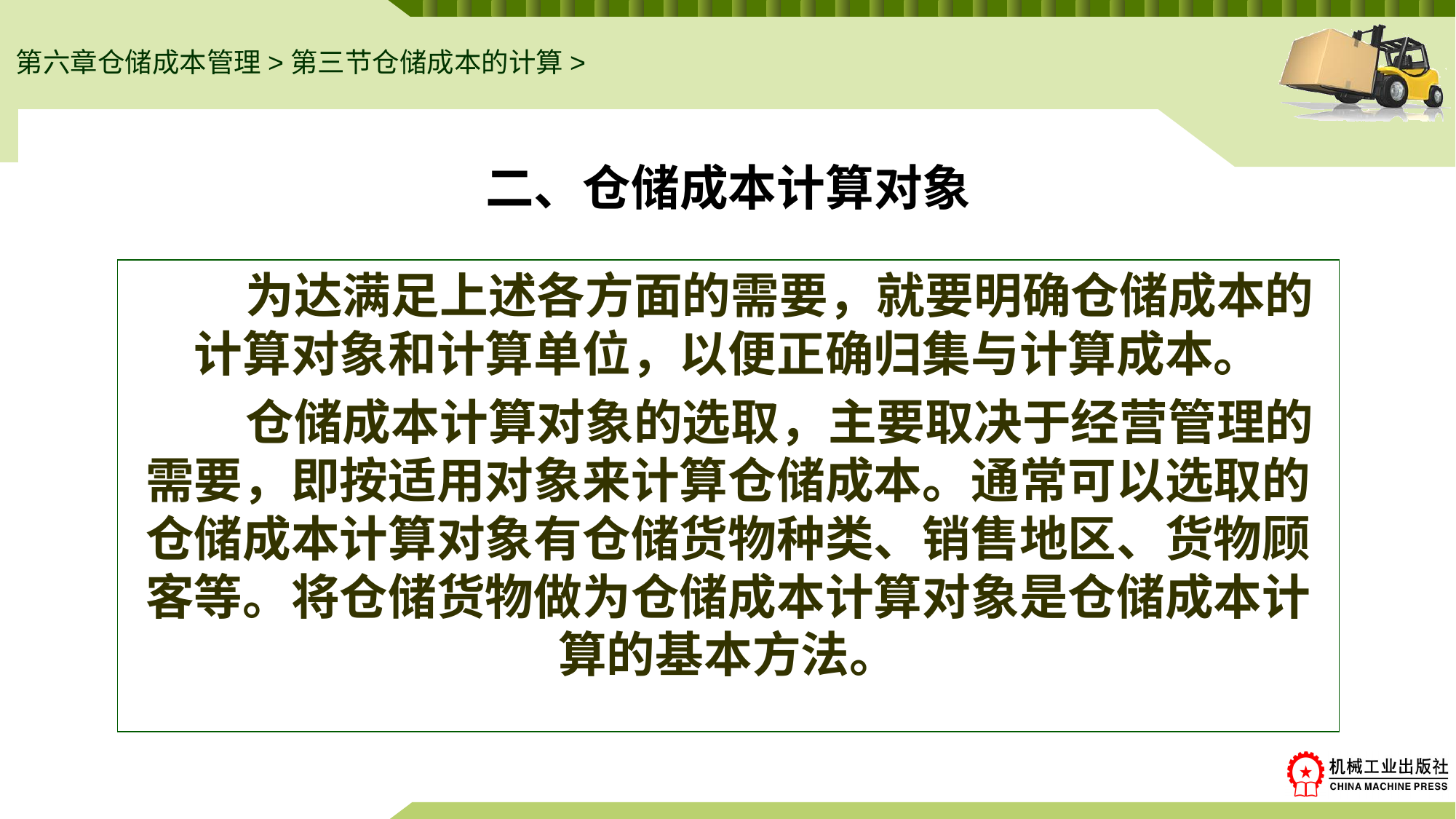

第六章仓储成本管理>第三节仓储成本的计算>
# 二、仓储成本计算对象
为达满足上述各方面的需要，就要明确仓储成本的计算对象和计算单位，以便正确归集与计算成本。
仓储成本计算对象的选取，主要取决于经营管理的需要，即按适用对象来计算仓储成本。通常可以选取的仓储成本计算对象有仓储货物种类、销售地区、货物顾客等。将仓储货物做为仓储成本计算对象是仓储成本计算的基本方法。